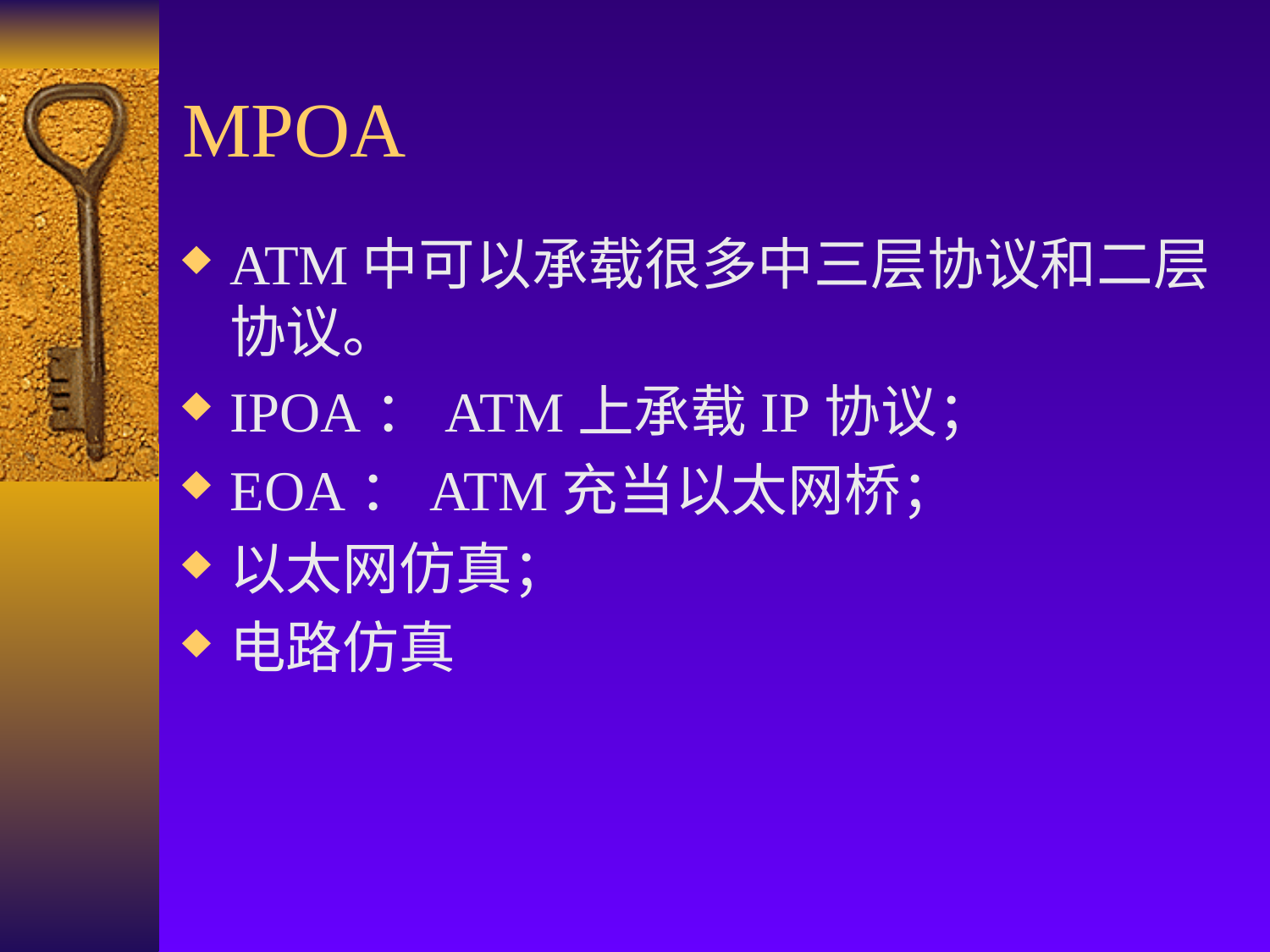

# MPOA
ATM中可以承载很多中三层协议和二层协议。
IPOA：ATM上承载IP协议；
EOA：ATM充当以太网桥；
以太网仿真；
电路仿真